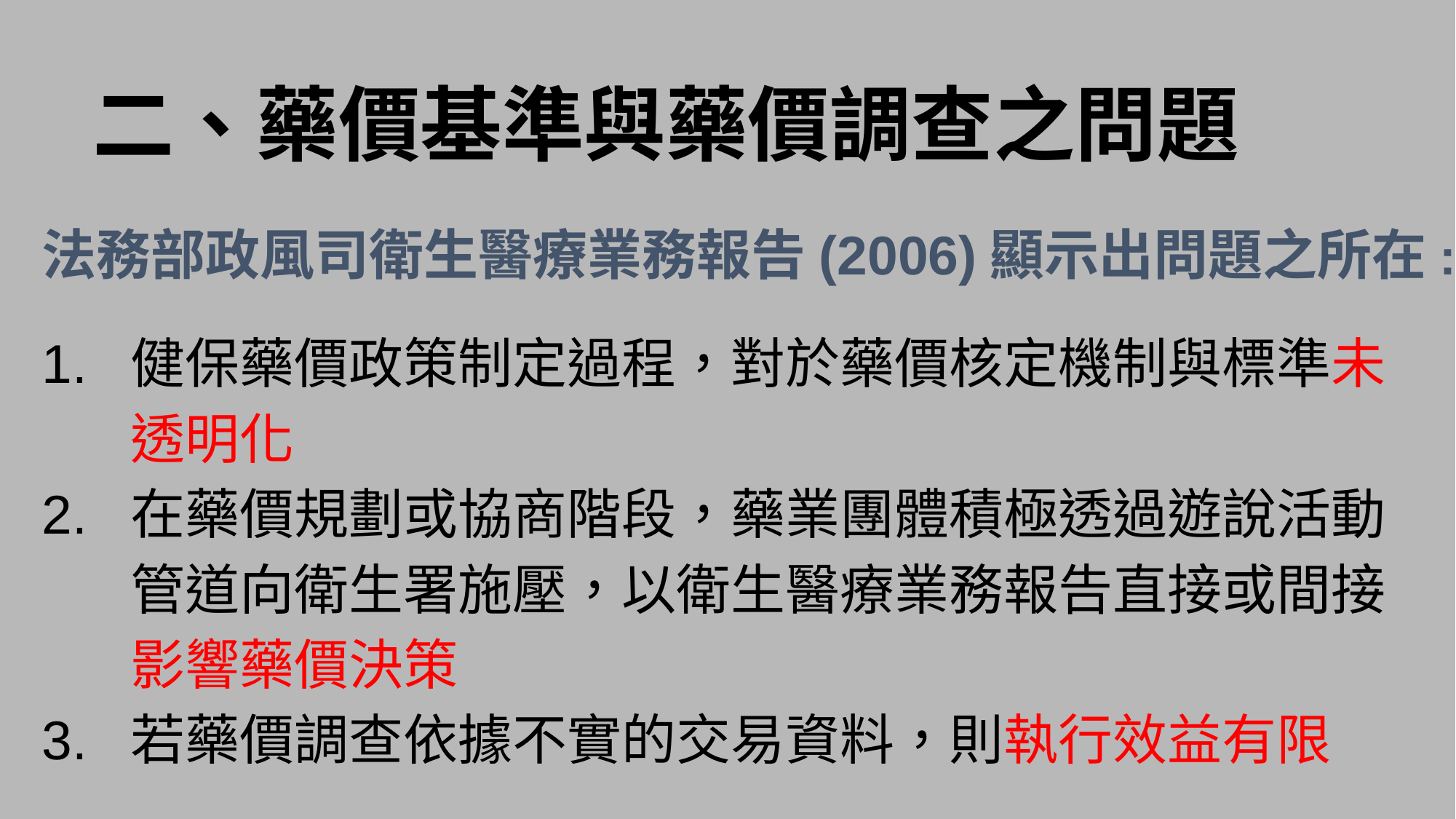

二、藥價基準與藥價調查之問題
法務部政風司衛生醫療業務報告(2006)顯示出問題之所在:
健保藥價政策制定過程，對於藥價核定機制與標準未透明化
在藥價規劃或協商階段，藥業團體積極透過遊說活動管道向衛生署施壓，以衛生醫療業務報告直接或間接影響藥價決策
若藥價調查依據不實的交易資料，則執行效益有限